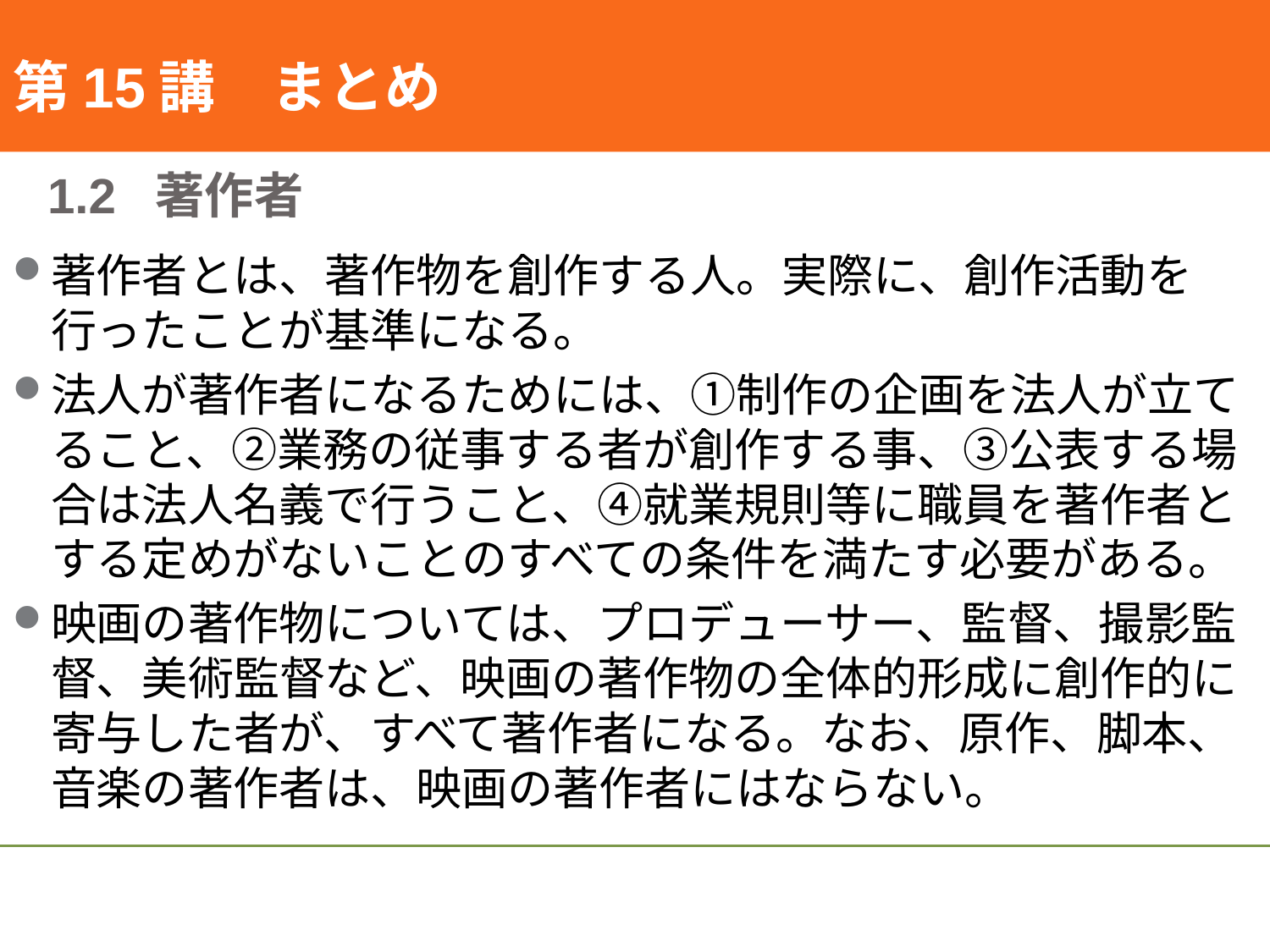

#
第15講　まとめ
1.2  著作者
著作者とは、著作物を創作する人。実際に、創作活動を行ったことが基準になる。
法人が著作者になるためには、①制作の企画を法人が立てること、②業務の従事する者が創作する事、③公表する場合は法人名義で行うこと、④就業規則等に職員を著作者とする定めがないことのすべての条件を満たす必要がある。
映画の著作物については、プロデューサー、監督、撮影監督、美術監督など、映画の著作物の全体的形成に創作的に寄与した者が、すべて著作者になる。なお、原作、脚本、音楽の著作者は、映画の著作者にはならない。